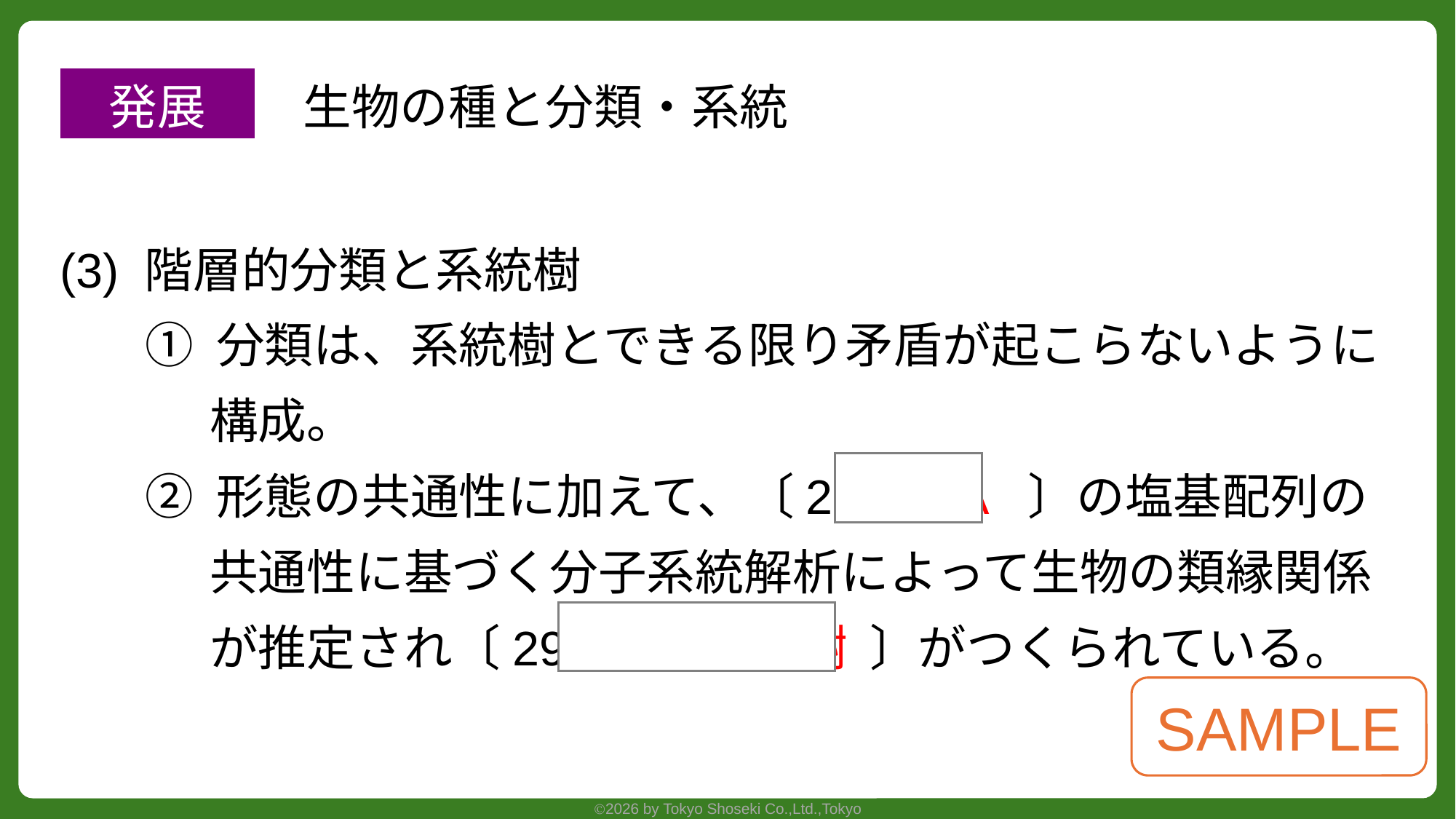

発展　　生物の種と分類・系統

(3) 階層的分類と系統樹
① 分類は、系統樹とできる限り矛盾が起こらないように
構成。
② 形態の共通性に加えて、〔28  DNA  〕の塩基配列の
共通性に基づく分子系統解析によって生物の類縁関係が推定され〔29  分子系統樹  〕がつくられている。